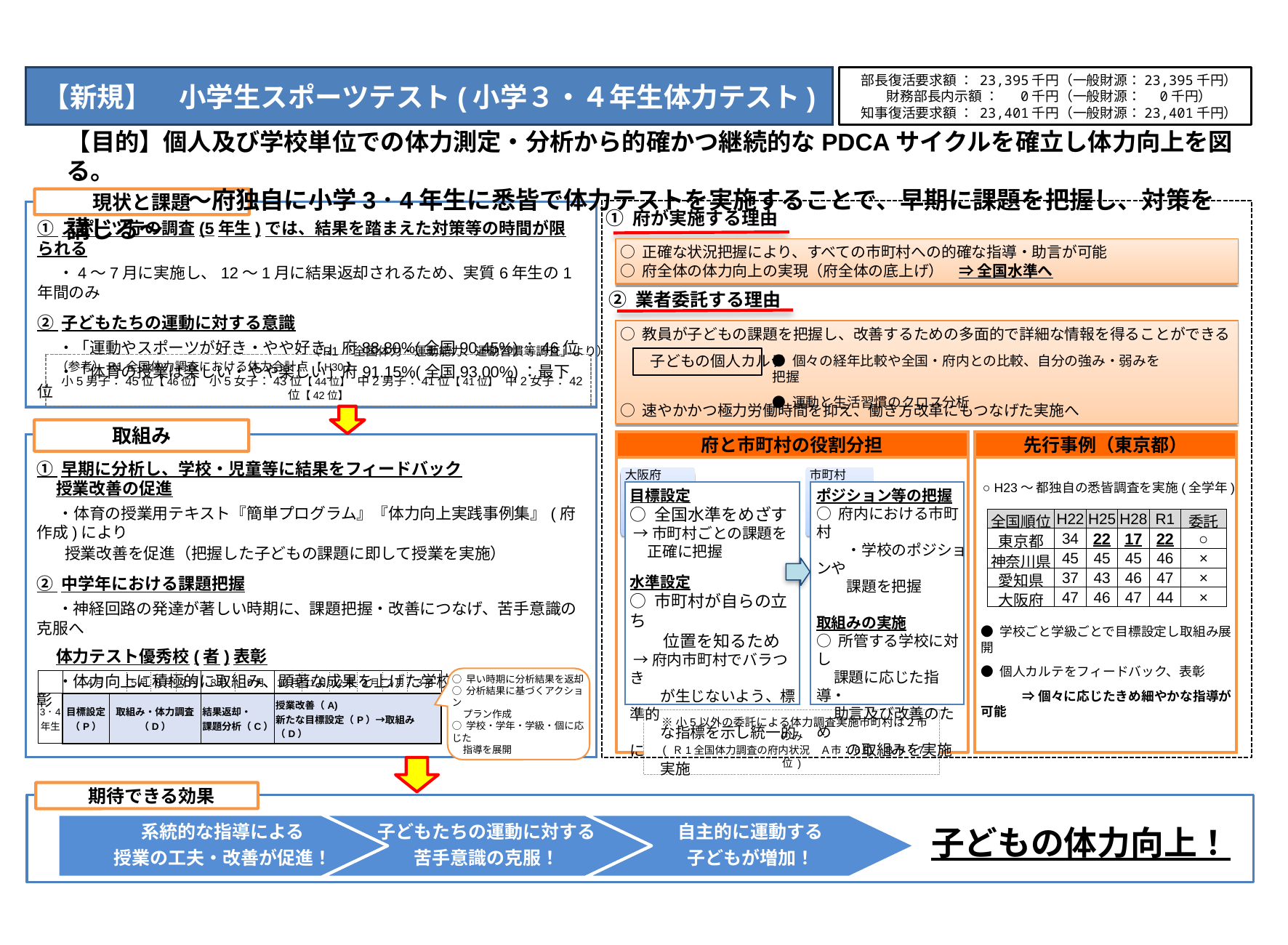

部長復活要求額 ： 23,395千円（一般財源：23,395千円）
財務部長内示額 ：      0千円（一般財源：     0千円）
知事復活要求額 ： 23,401千円（一般財源：23,401千円）
【新規】　小学生スポーツテスト(小学３・４年生体力テスト)
【目的】個人及び学校単位での体力測定・分析から的確かつ継続的なPDCAサイクルを確立し体力向上を図る。
　　　　　～府独自に小学3･4年生に悉皆で体力テストを実施することで、早期に課題を把握し、対策を講じる～
現状と課題

① 府が実施する理由
① スポーツ庁の調査(5年生)では、結果を踏まえた対策等の時間が限られる

     ・4～7月に実施し、12～1月に結果返却されるため、実質6年生の1年間のみ

② 子どもたちの運動に対する意識

     ・「運動やスポーツが好き・やや好き」府88.80%(全国90.45%)：46位

     ・「体育の授業は楽しい・やや楽しい」府91.15%(全国93.00%)：最下位
○ 正確な状況把握により、すべての市町村への的確な指導・助言が可能

○ 府全体の体力向上の実現（府全体の底上げ）　⇒ 全国水準へ
② 業者委託する理由
○ 教員が子どもの課題を把握し、改善するための多面的で詳細な情報を得ることができる

　　子どもの個人カルテ

○ 速やかかつ極力労働時間を抑え、働き方改革にもつなげた実施へ
（R1「全国体力・運動能力、運動習慣等調査」より）
● 個々の経年比較や全国・府内との比較、自分の強み・弱みを把握

● 運動と生活習慣のクロス分析

（参考）R1全国体力調査における体力合計点 【H30】
小5男子：45位【46位】   小5女子：43位【44位】   中2男子：41位【41位】   中2女子：42位【42位】

取組み

府と市町村の役割分担
先行事例（東京都）
① 早期に分析し、学校・児童等に結果をフィードバック
    授業改善の促進

     ・体育の授業用テキスト『簡単プログラム』『体力向上実践事例集』(府作成)により
      授業改善を促進（把握した子どもの課題に即して授業を実施）

② 中学年における課題把握

     ・神経回路の発達が著しい時期に、課題把握・改善につなげ、苦手意識の克服へ

    体力テスト優秀校(者)表彰

     ・体力向上に積極的に取組み、顕著な成果を上げた学校(及び児童)を表彰

大阪府
市町村
○ H23～ 都独自の悉皆調査を実施(全学年)
目標設定
○ 全国水準をめざす
 →市町村ごとの課題を
    正確に把握

水準設定
○ 市町村が自らの立ち
　　位置を知るため
 →府内市町村でバラつき
　　が生じないよう、標準的
　　な指標を示し統一的に
　　実施
ポジション等の把握
○ 府内における市町村
　　・学校のポジションや
　　課題を把握

取組みの実施
○ 所管する学校に対し
    課題に応じた指導・
    助言及び改善のため
　　の取組みを実施

| 全国順位 | H22 | H25 | H28 | R1 | 委託 |
| --- | --- | --- | --- | --- | --- |
| 東京都 | 34 | 22 | 17 | 22 | ○ |
| 神奈川県 | 45 | 45 | 45 | 46 | × |
| 愛知県 | 37 | 43 | 46 | 47 | × |
| 大阪府 | 47 | 46 | 47 | 44 | × |

● 学校ごと学級ごとで目標設定し取組み展開

● 個人カルテをフィードバック、表彰

　　　 ⇒ 個々に応じたきめ細やかな指導が可能
|  | ４月 |  | ５月 | ６月 | ７月 | ８月 | ９月 | 10月 | 11月 | 12月 | １月 | ２月 | ３月 |
| --- | --- | --- | --- | --- | --- | --- | --- | --- | --- | --- | --- | --- | --- |
| 3･4 年生 | 目標設定 （P） | 取組み・体力調査 （D） |  |  |  | 結果返却・ 課題分析（C） |  | 授業改善（A) 新たな目標設定（P）→取組み（D） |  |  |  |  |  |
○ 早い時期に分析結果を返却
○ 分析結果に基づくアクション
    プラン作成
○ 学校・学年・学級・個に応じた
    指導を展開
※小5以外の委託による体力調査実施市町村は２市のみ
( Ｒ1全国体力調査の府内状況　Ａ市：6位　Ｂ市：7位 )

期待できる効果

系統的な指導による
授業の工夫・改善が促進！
子どもたちの運動に対する
苦手意識の克服！
自主的に運動する
子どもが増加！
子どもの体力向上！